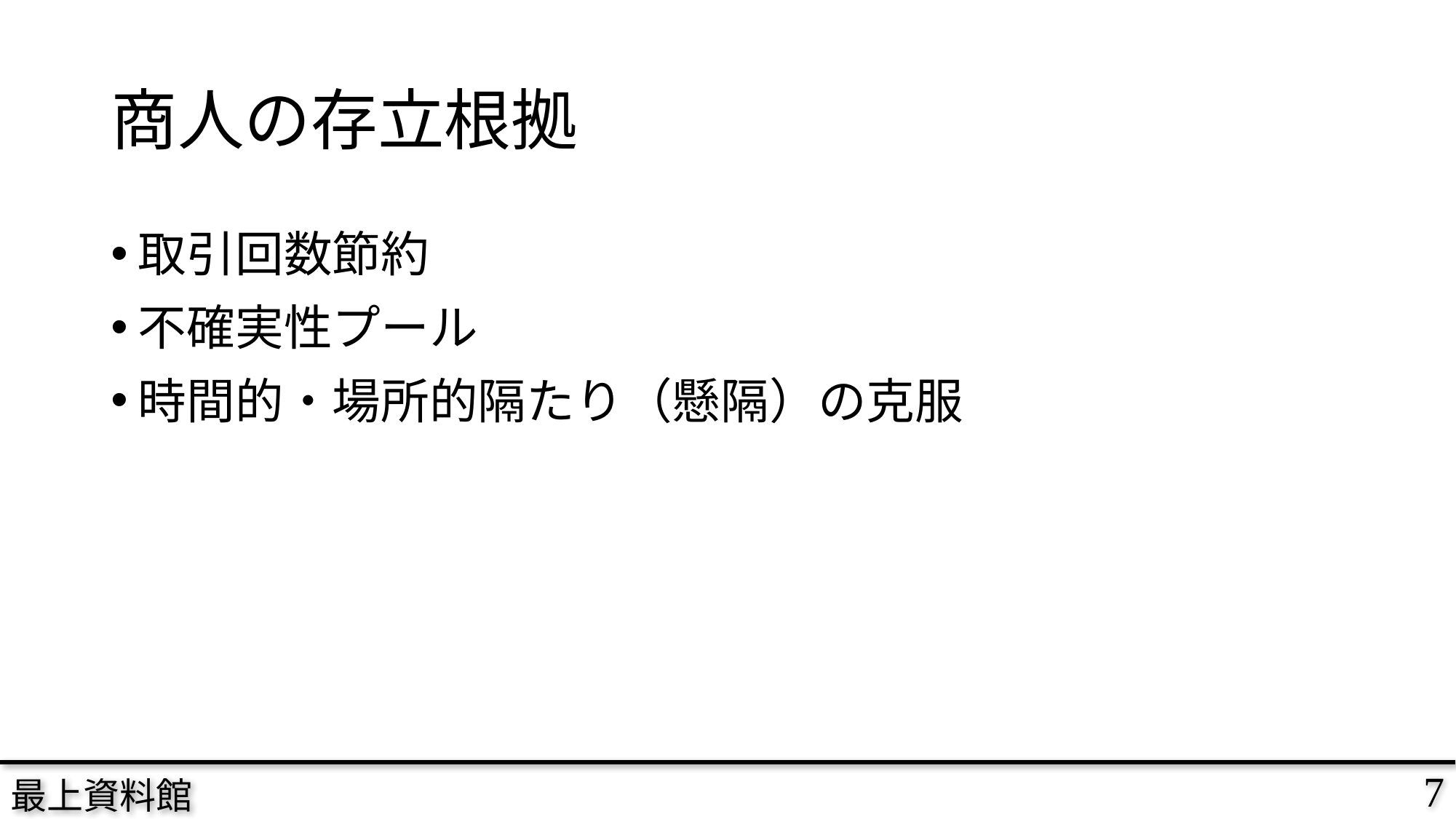

# 商人の存立根拠
取引回数節約
不確実性プール
時間的・場所的隔たり（懸隔）の克服